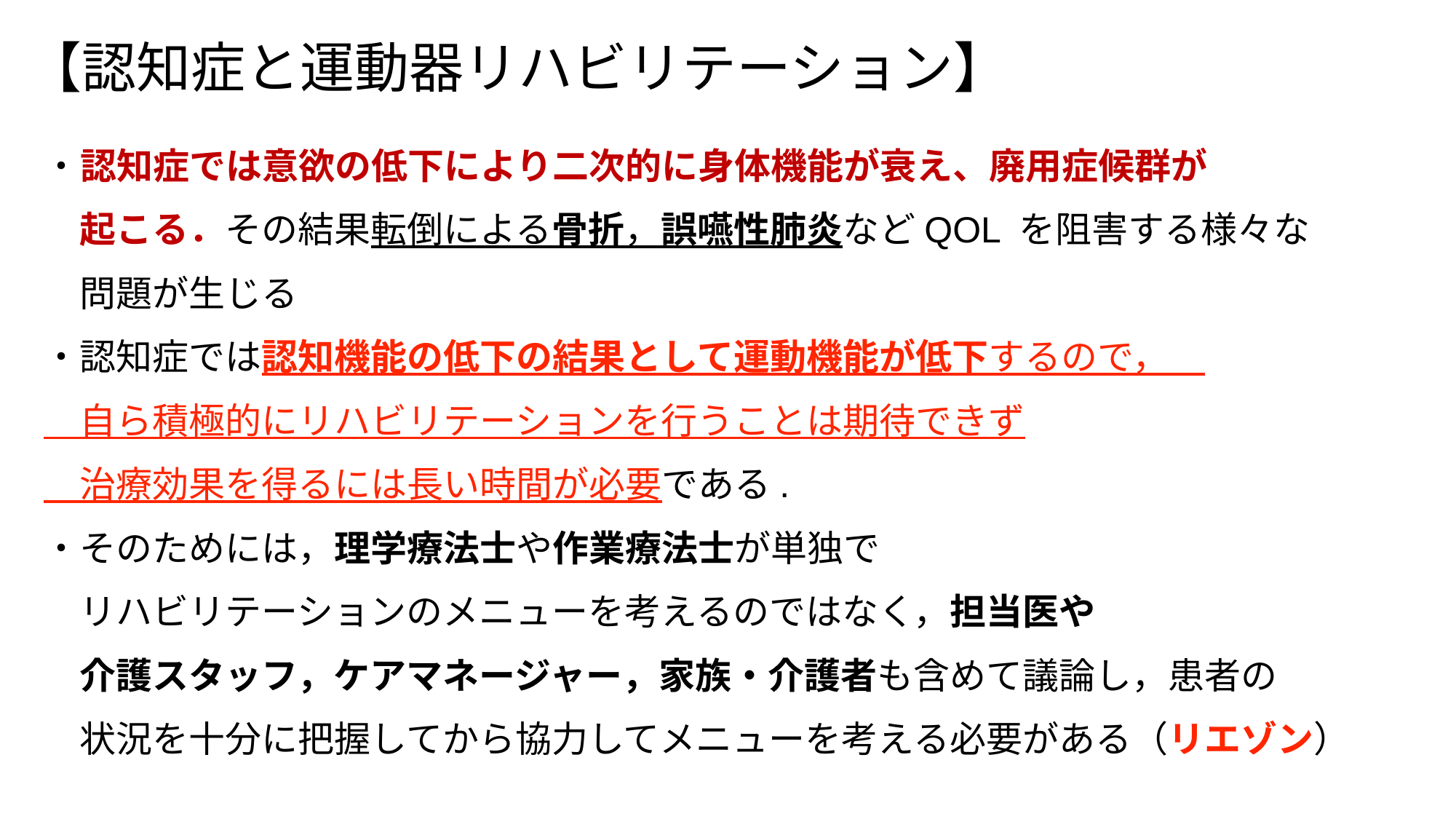

【認知症と運動器リハビリテーション】
・認知症では意欲の低下により二次的に身体機能が衰え、廃用症候群が
　起こる．その結果転倒による骨折，誤嚥性肺炎などQOL を阻害する様々な
　問題が生じる
・認知症では認知機能の低下の結果として運動機能が低下するので，
　自ら積極的にリハビリテーションを行うことは期待できず
　治療効果を得るには長い時間が必要である.
・そのためには，理学療法士や作業療法士が単独で
　リハビリテーションのメニューを考えるのではなく，担当医や
　介護スタッフ，ケアマネージャー，家族・介護者も含めて議論し，患者の
　状況を十分に把握してから協力してメニューを考える必要がある（リエゾン）